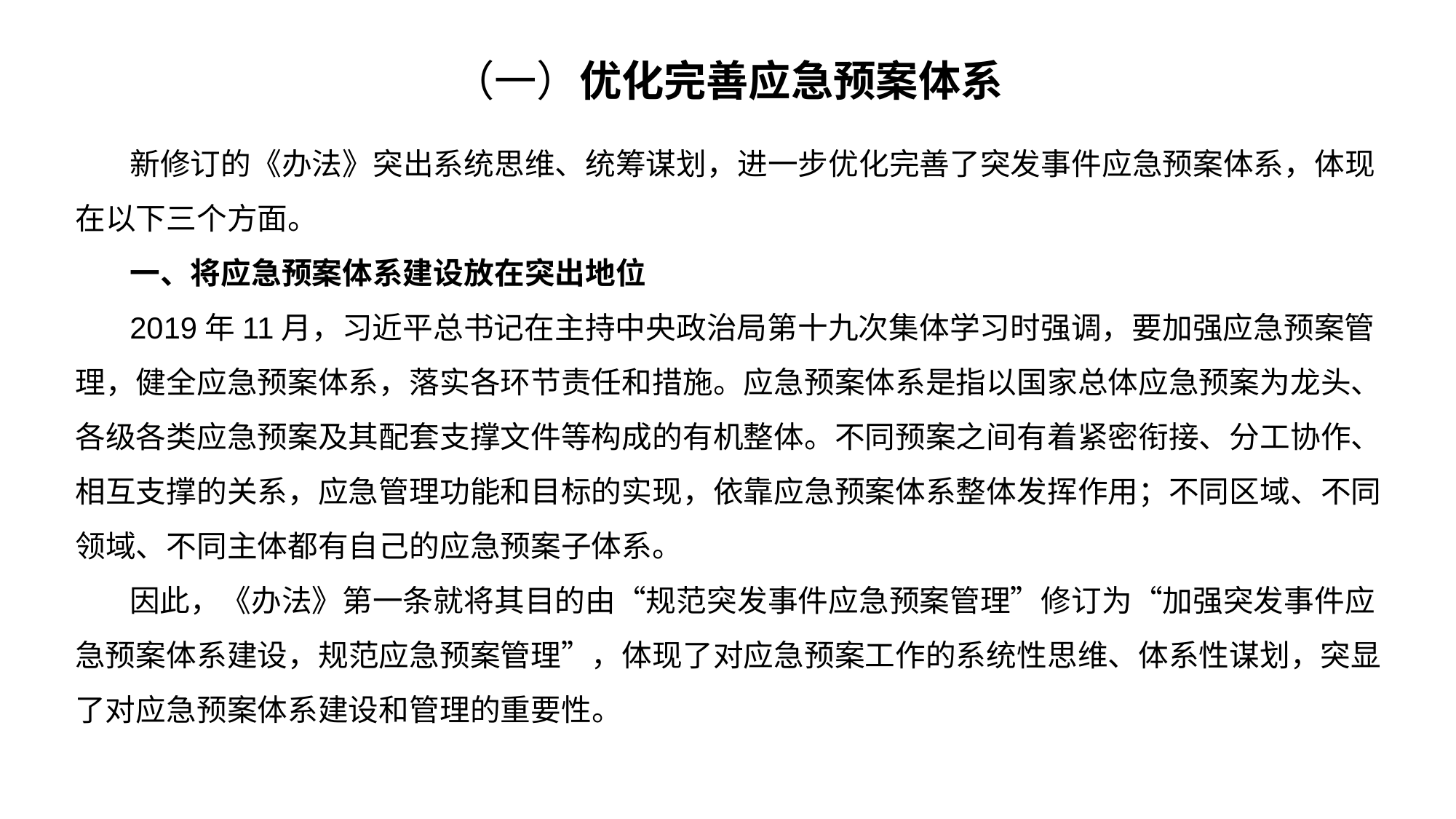

# （一）优化完善应急预案体系
新修订的《办法》突出系统思维、统筹谋划，进一步优化完善了突发事件应急预案体系，体现在以下三个方面。
一、将应急预案体系建设放在突出地位
2019年11月，习近平总书记在主持中央政治局第十九次集体学习时强调，要加强应急预案管理，健全应急预案体系，落实各环节责任和措施。应急预案体系是指以国家总体应急预案为龙头、各级各类应急预案及其配套支撑文件等构成的有机整体。不同预案之间有着紧密衔接、分工协作、相互支撑的关系，应急管理功能和目标的实现，依靠应急预案体系整体发挥作用；不同区域、不同领域、不同主体都有自己的应急预案子体系。
因此，《办法》第一条就将其目的由“规范突发事件应急预案管理”修订为“加强突发事件应急预案体系建设，规范应急预案管理”，体现了对应急预案工作的系统性思维、体系性谋划，突显了对应急预案体系建设和管理的重要性。